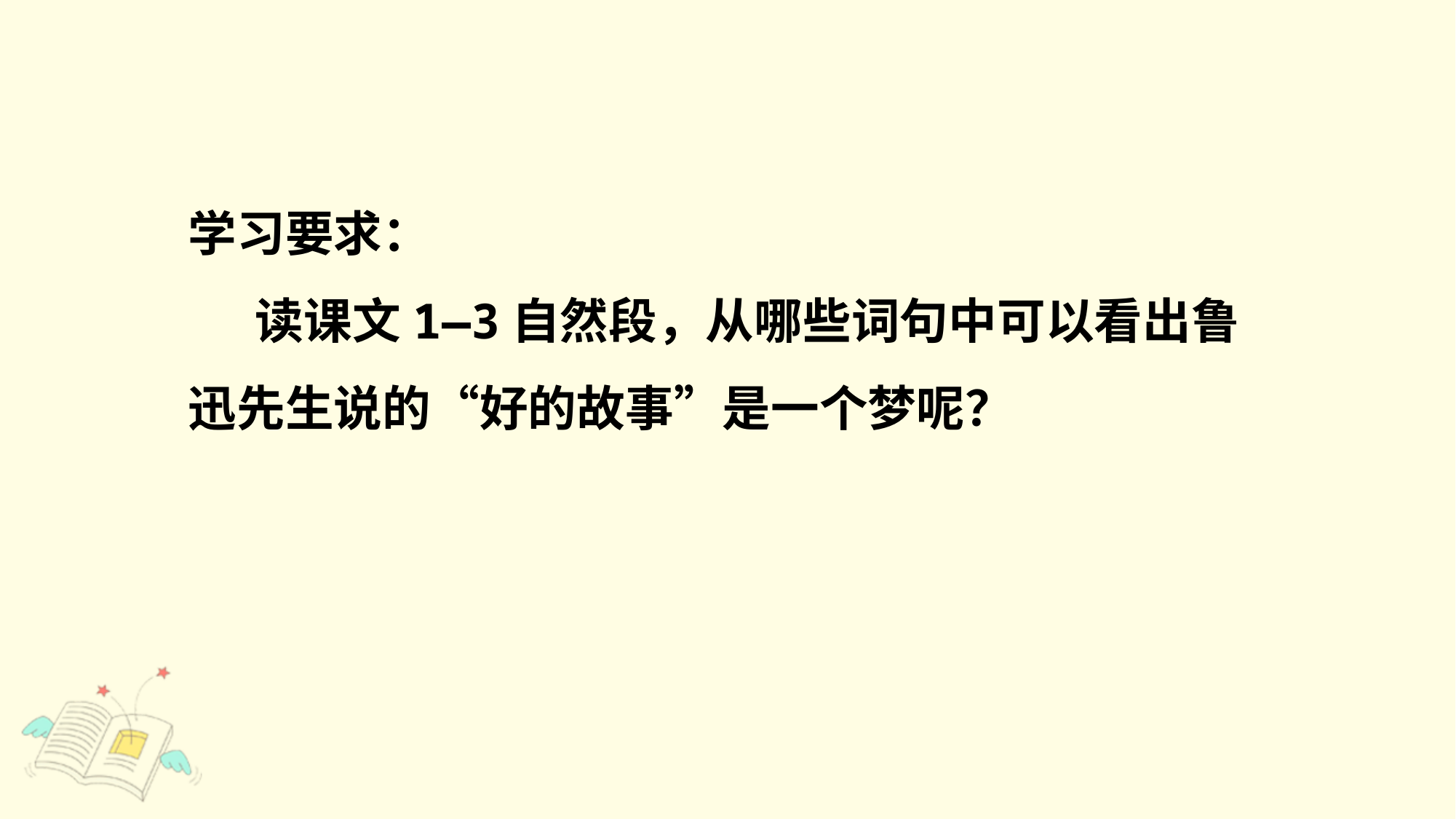

学习要求：
     读课文1—3自然段，从哪些词句中可以看出鲁迅先生说的“好的故事”是一个梦呢？